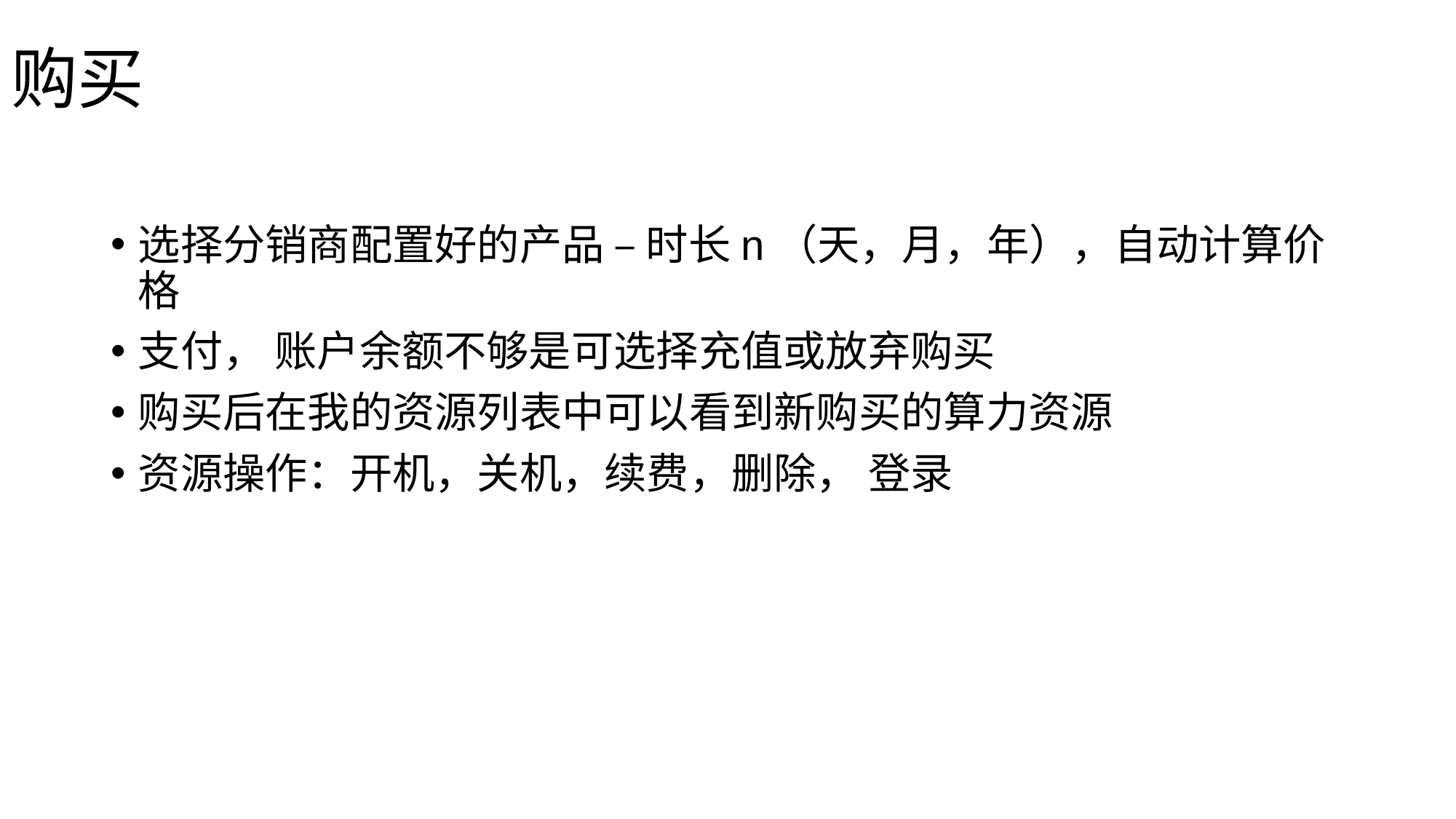

# 购买
选择分销商配置好的产品 – 时长n（天，月，年），自动计算价格
支付， 账户余额不够是可选择充值或放弃购买
购买后在我的资源列表中可以看到新购买的算力资源
资源操作：开机，关机，续费，删除， 登录